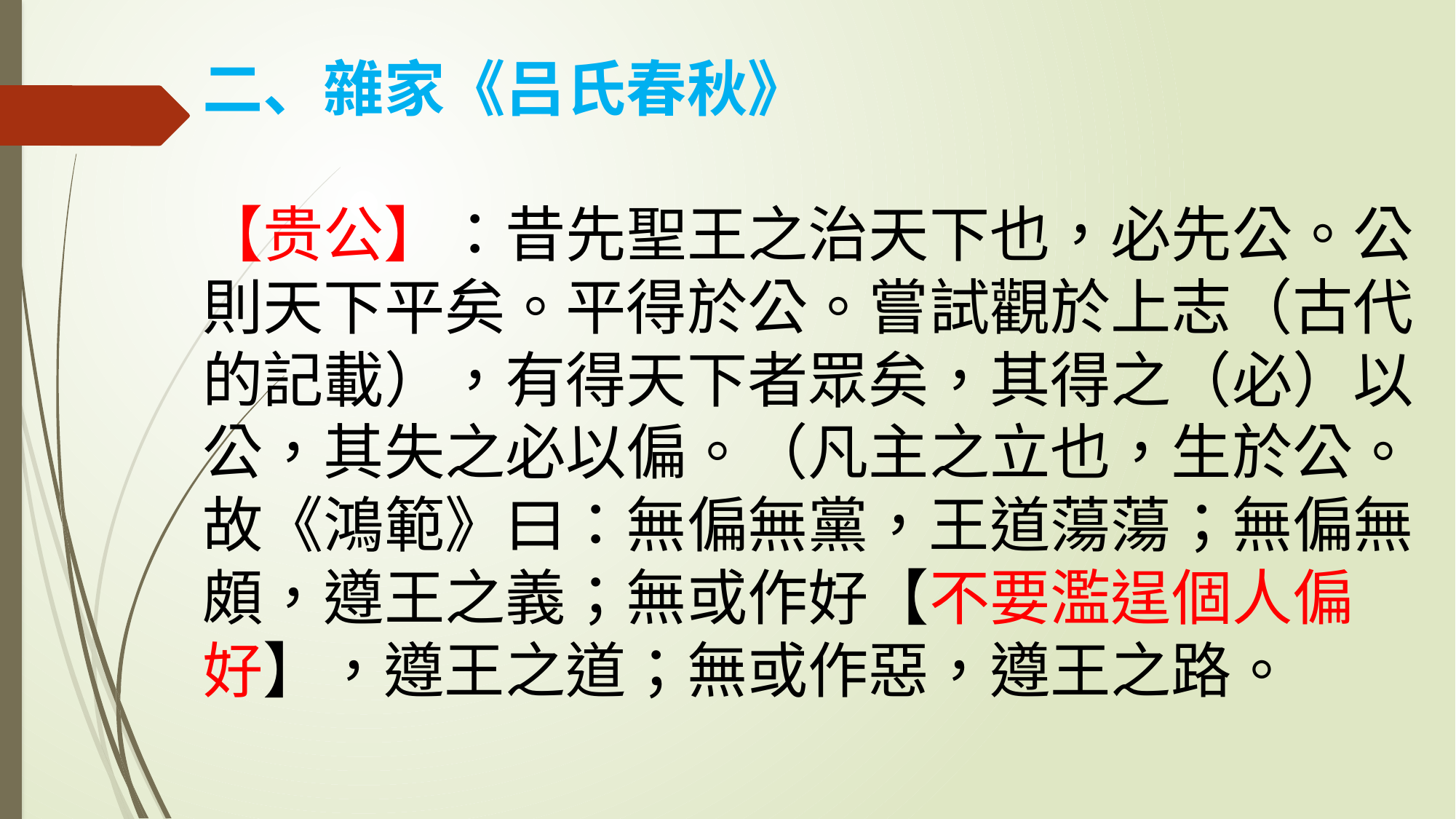

二、雜家《吕氏春秋》

【贵公】：昔先聖王之治天下也，必先公。公則天下平矣。平得於公。嘗試觀於上志（古代的記載），有得天下者眾矣，其得之（必）以公，其失之必以偏。（凡主之立也，生於公。故《鴻範》曰：無偏無黨，王道蕩蕩；無偏無頗，遵王之義；無或作好【不要濫逞個人偏好】，遵王之道；無或作惡，遵王之路。